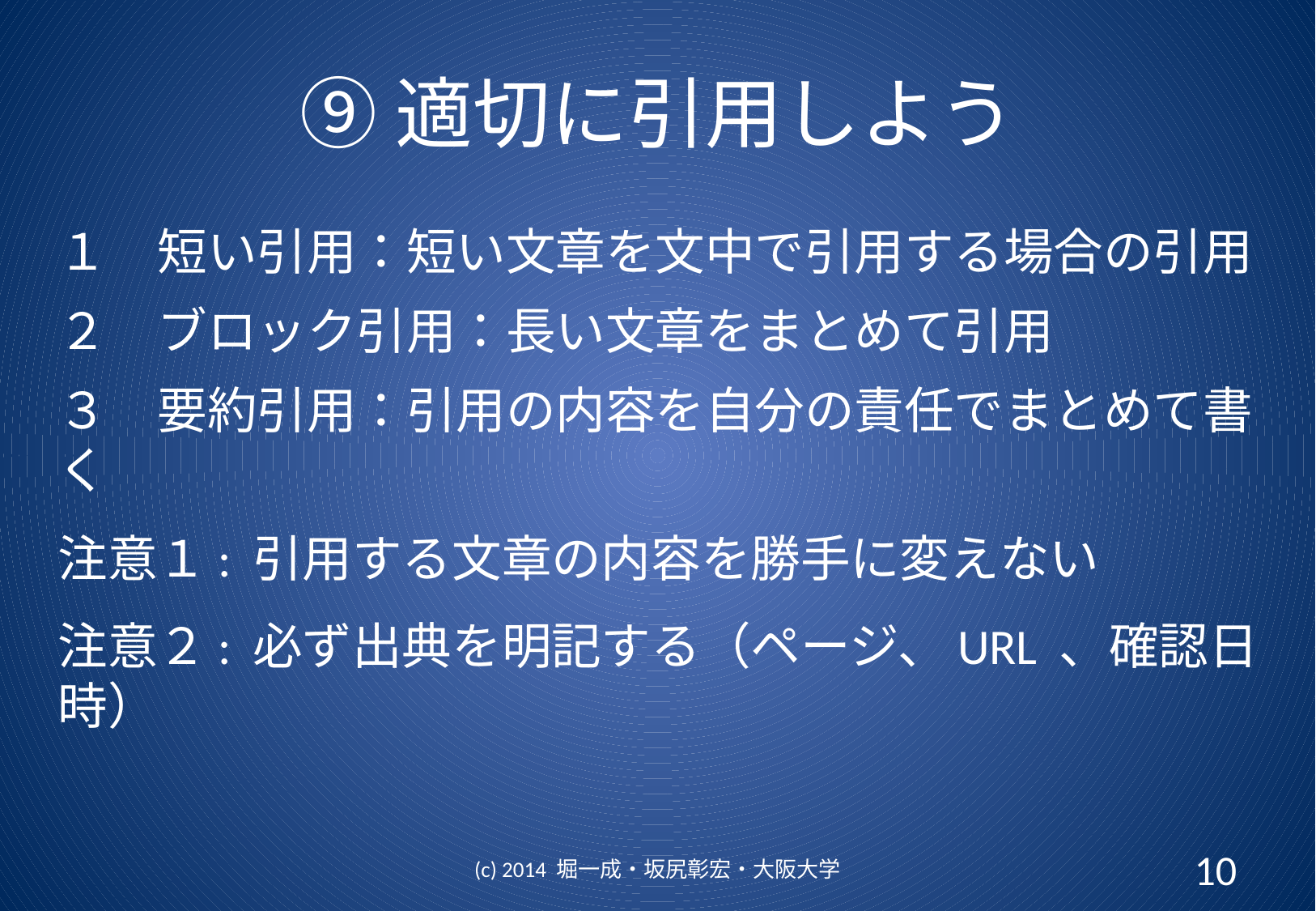

# ⑨適切に引用しよう
１　短い引用：短い文章を文中で引用する場合の引用
２　ブロック引用：長い文章をまとめて引用
３　要約引用：引用の内容を自分の責任でまとめて書く
注意１: 引用する文章の内容を勝手に変えない
注意２: 必ず出典を明記する（ページ、URL 、確認日時）
(c) 2014 堀一成・坂尻彰宏・大阪大学
10